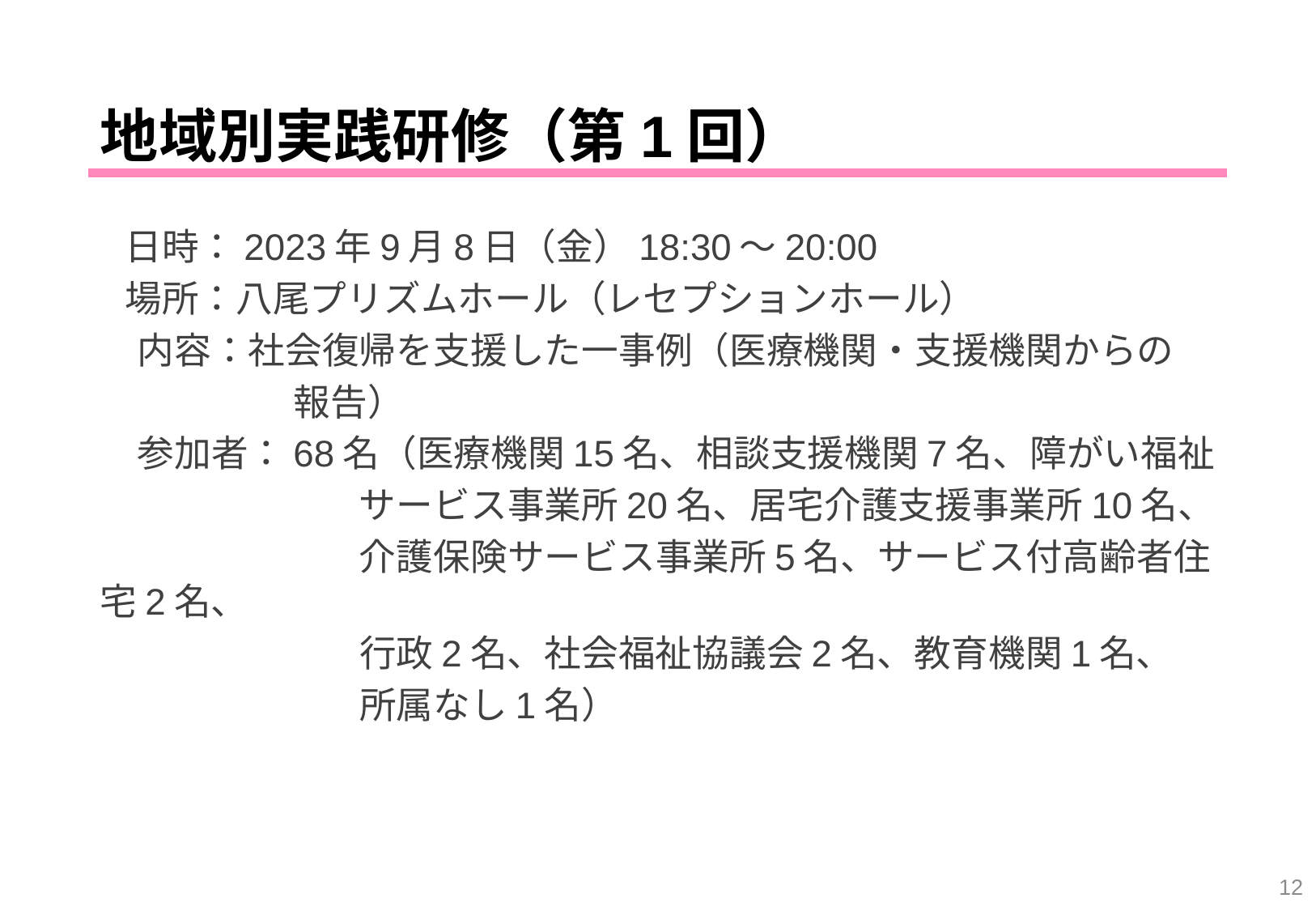

# 地域別実践研修（第1回）
  日時：2023年9月8日（金）18:30～20:00
  場所：八尾プリズムホール（レセプションホール）
　内容：社会復帰を支援した一事例（医療機関・支援機関からの
　　　　　 報告）
　参加者：68名（医療機関15名、相談支援機関7名、障がい福祉
　　　　　　　サービス事業所20名、居宅介護支援事業所10名、
　　　　　　　介護保険サービス事業所5名、サービス付高齢者住宅2名、
　　　　　　　行政2名、社会福祉協議会2名、教育機関1名、
　　　　　　　所属なし1名）

12